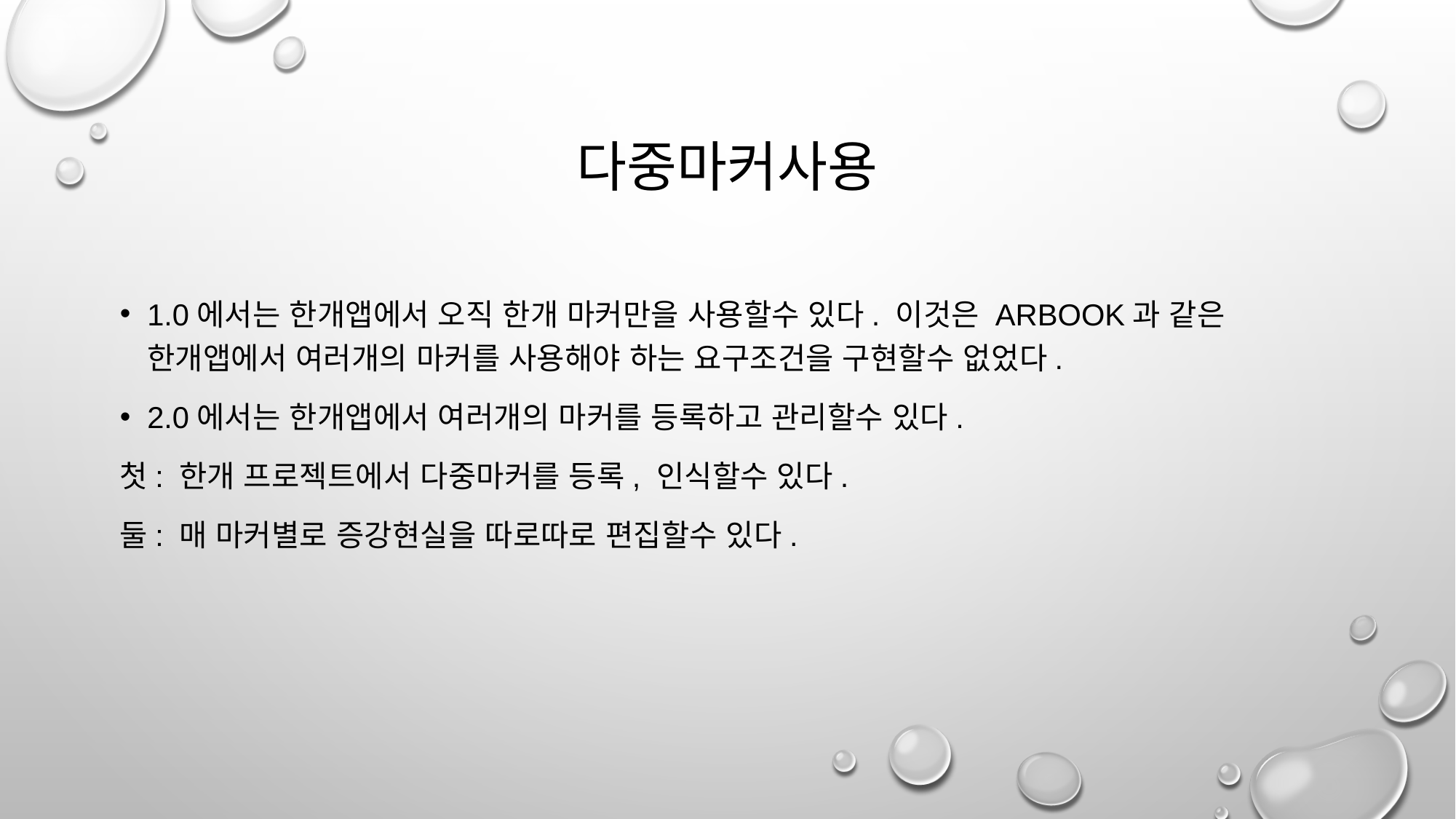

# 다중마커사용
1.0에서는 한개앱에서 오직 한개 마커만을 사용할수 있다. 이것은 ARBook과 같은 한개앱에서 여러개의 마커를 사용해야 하는 요구조건을 구현할수 없었다.
2.0에서는 한개앱에서 여러개의 마커를 등록하고 관리할수 있다.
첫: 한개 프로젝트에서 다중마커를 등록, 인식할수 있다.
둘: 매 마커별로 증강현실을 따로따로 편집할수 있다.